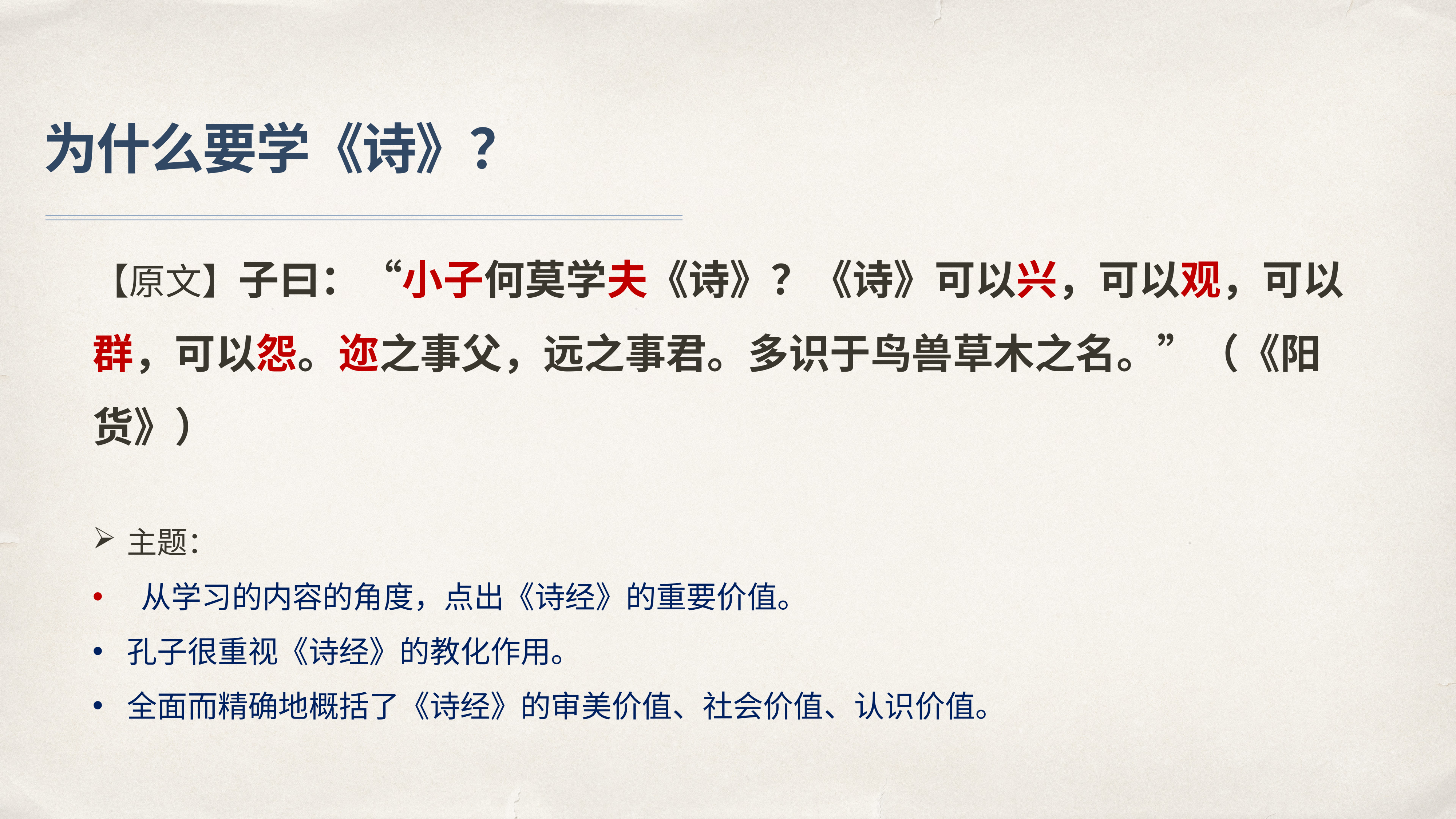

# 为什么要学《诗》？

【原文】子曰：“小子何莫学夫《诗》？《诗》可以兴，可以观，可以群，可以怨。迩之事父，远之事君。多识于鸟兽草木之名。”（《阳货》）

主题：
 从学习的内容的角度，点出《诗经》的重要价值。
孔子很重视《诗经》的教化作用。
全面而精确地概括了《诗经》的审美价值、社会价值、认识价值。